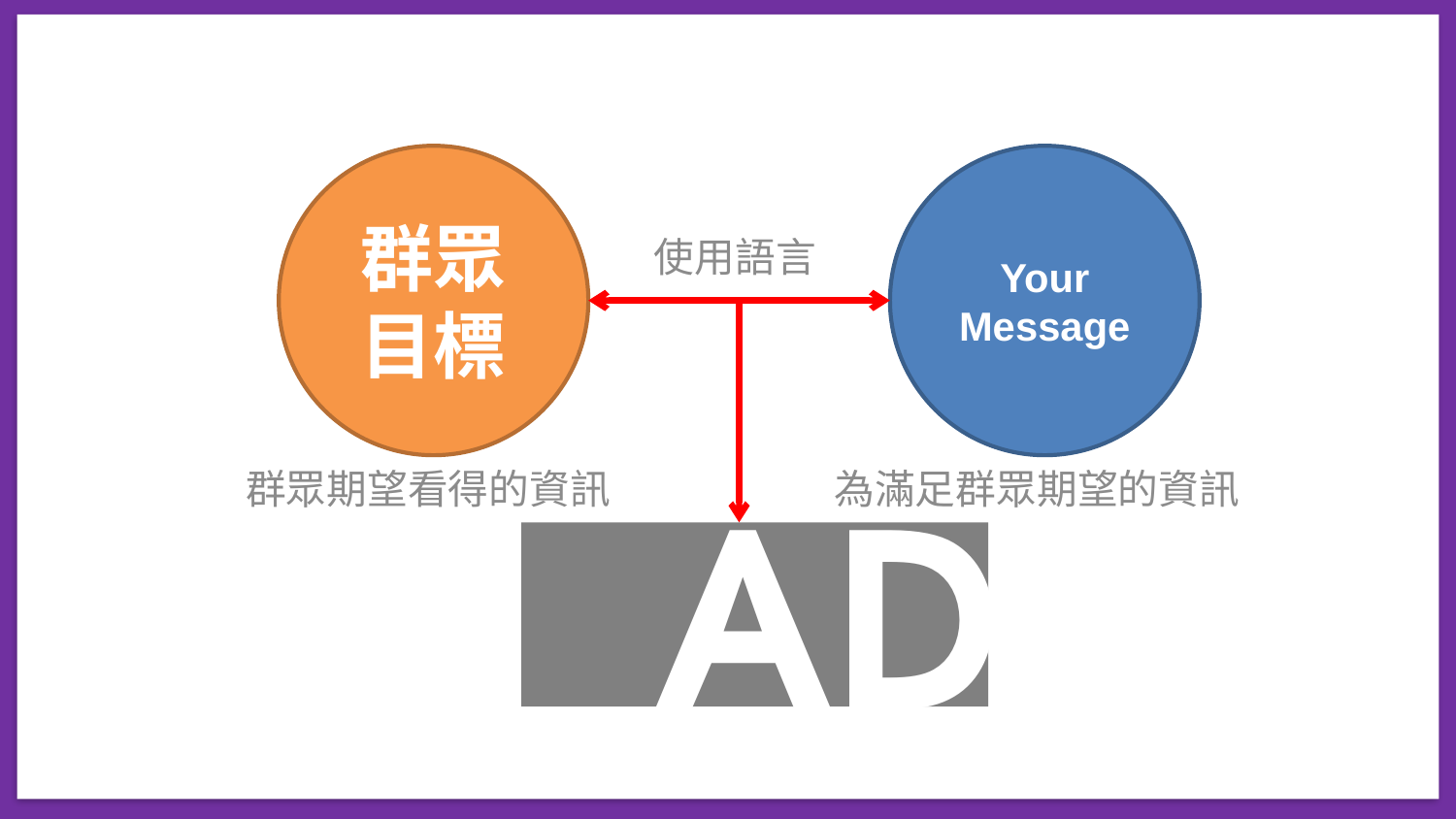

群眾目標
Your
Message
使用語言
AD

群眾期望看得的資訊
為滿足群眾期望的資訊